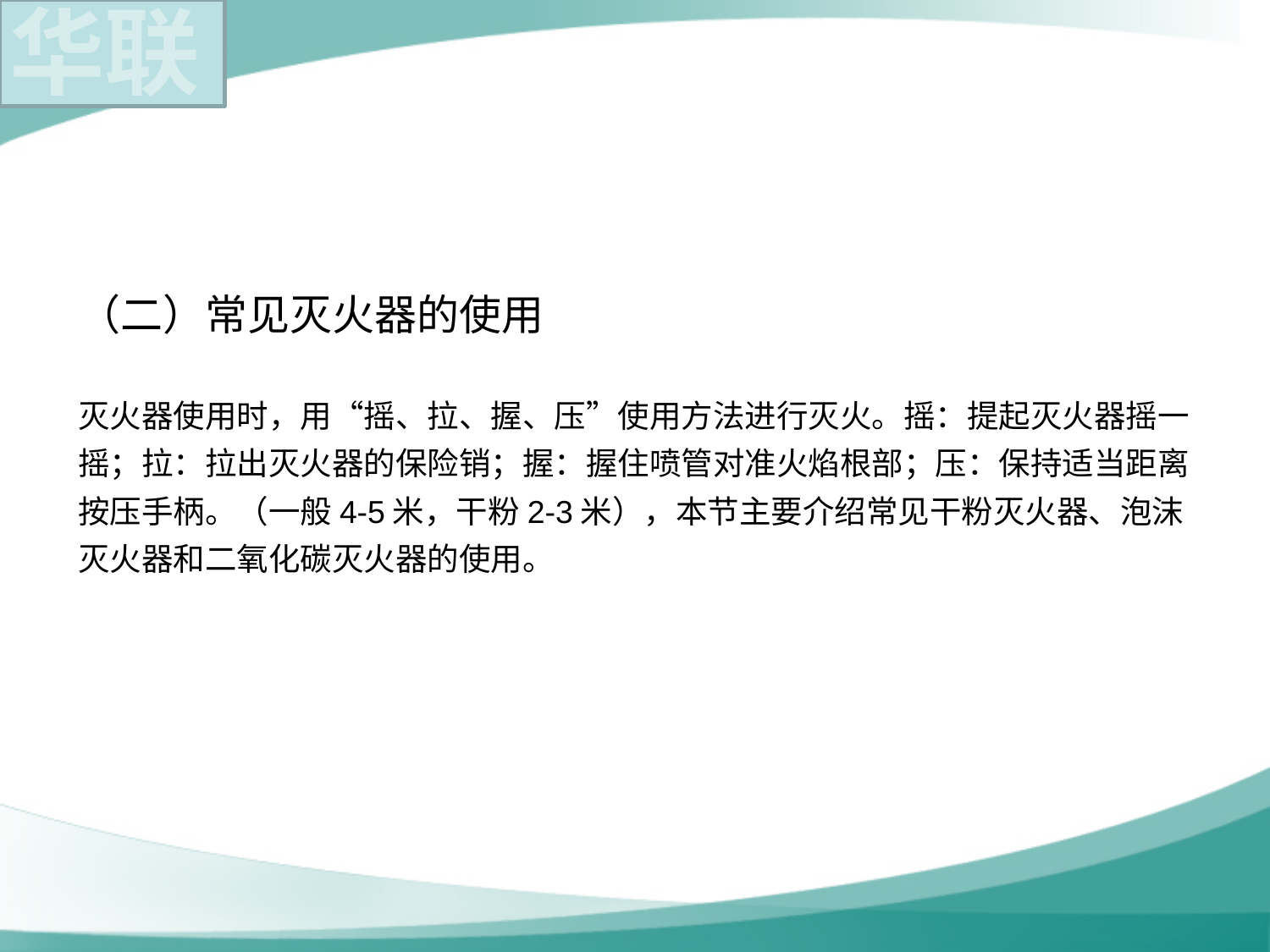

（二）常见灭火器的使用

灭火器使用时，用“摇、拉、握、压”使用方法进行灭火。摇：提起灭火器摇一摇；拉：拉出灭火器的保险销；握：握住喷管对准火焰根部；压：保持适当距离按压手柄。（一般4-5米，干粉2-3米），本节主要介绍常见干粉灭火器、泡沫灭火器和二氧化碳灭火器的使用。